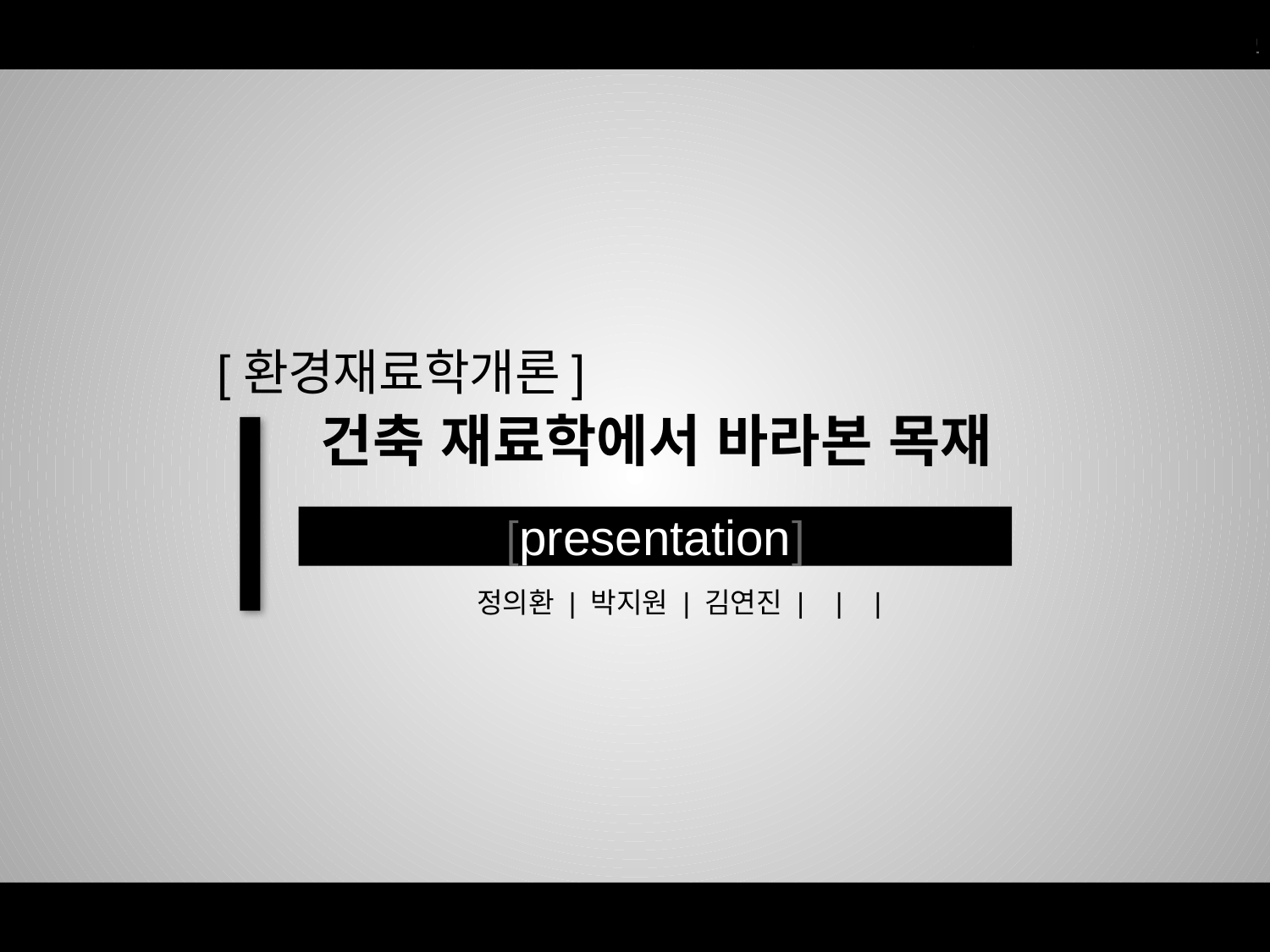

[환경재료학개론]
건축 재료학에서 바라본 목재

[presentation]
정의환 | 박지원 | 김연진 |    |    |